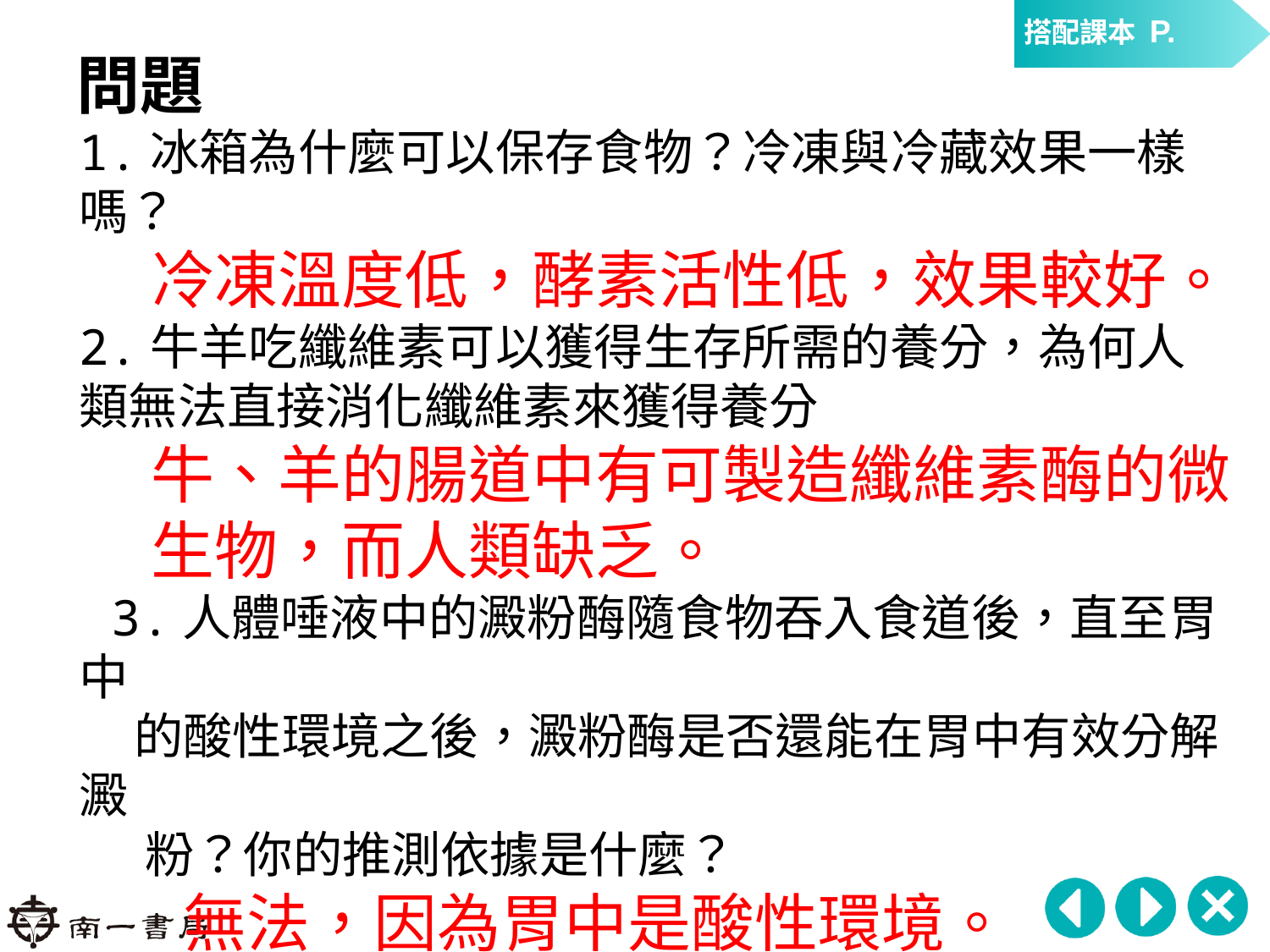

問題
1.冰箱為什麼可以保存食物？冷凍與冷藏效果一樣嗎？
    冷凍溫度低，酵素活性低，效果較好。
2.牛羊吃纖維素可以獲得生存所需的養分，為何人類無法直接消化纖維素來獲得養分
    牛、羊的腸道中有可製造纖維素酶的微
    生物，而人類缺乏。
3.人體唾液中的澱粉酶隨食物吞入食道後，直至胃中
 的酸性環境之後，澱粉酶是否還能在胃中有效分解澱
  粉？你的推測依據是什麼？
    無法，因為胃中是酸性環境。